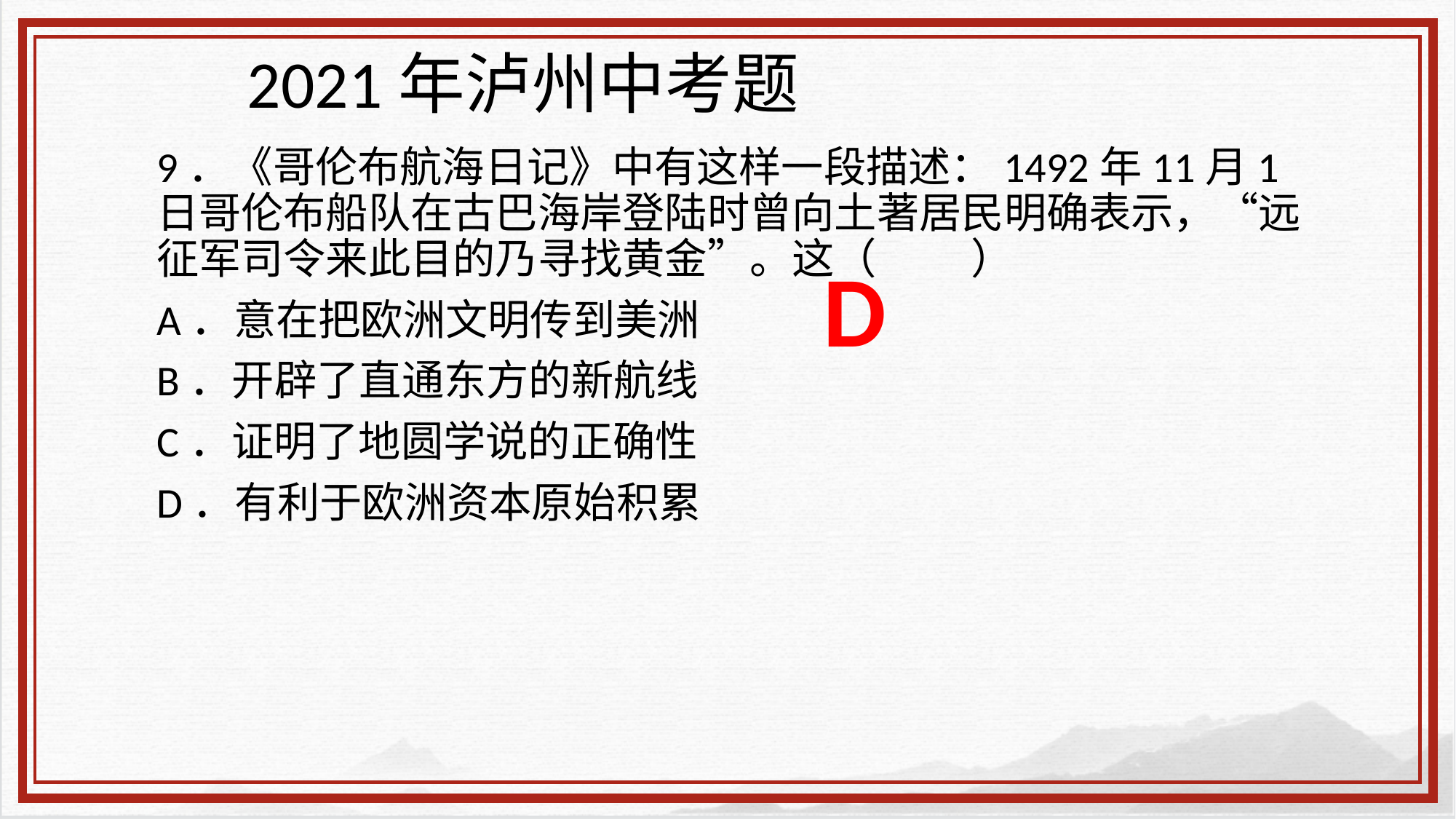

# 2021年泸州中考题
9．《哥伦布航海日记》中有这样一段描述：1492年11月1日哥伦布船队在古巴海岸登陆时曾向土著居民明确表示，“远征军司令来此目的乃寻找黄金”。这（　 　）
A．意在把欧洲文明传到美洲
B．开辟了直通东方的新航线
C．证明了地圆学说的正确性
D．有利于欧洲资本原始积累
D